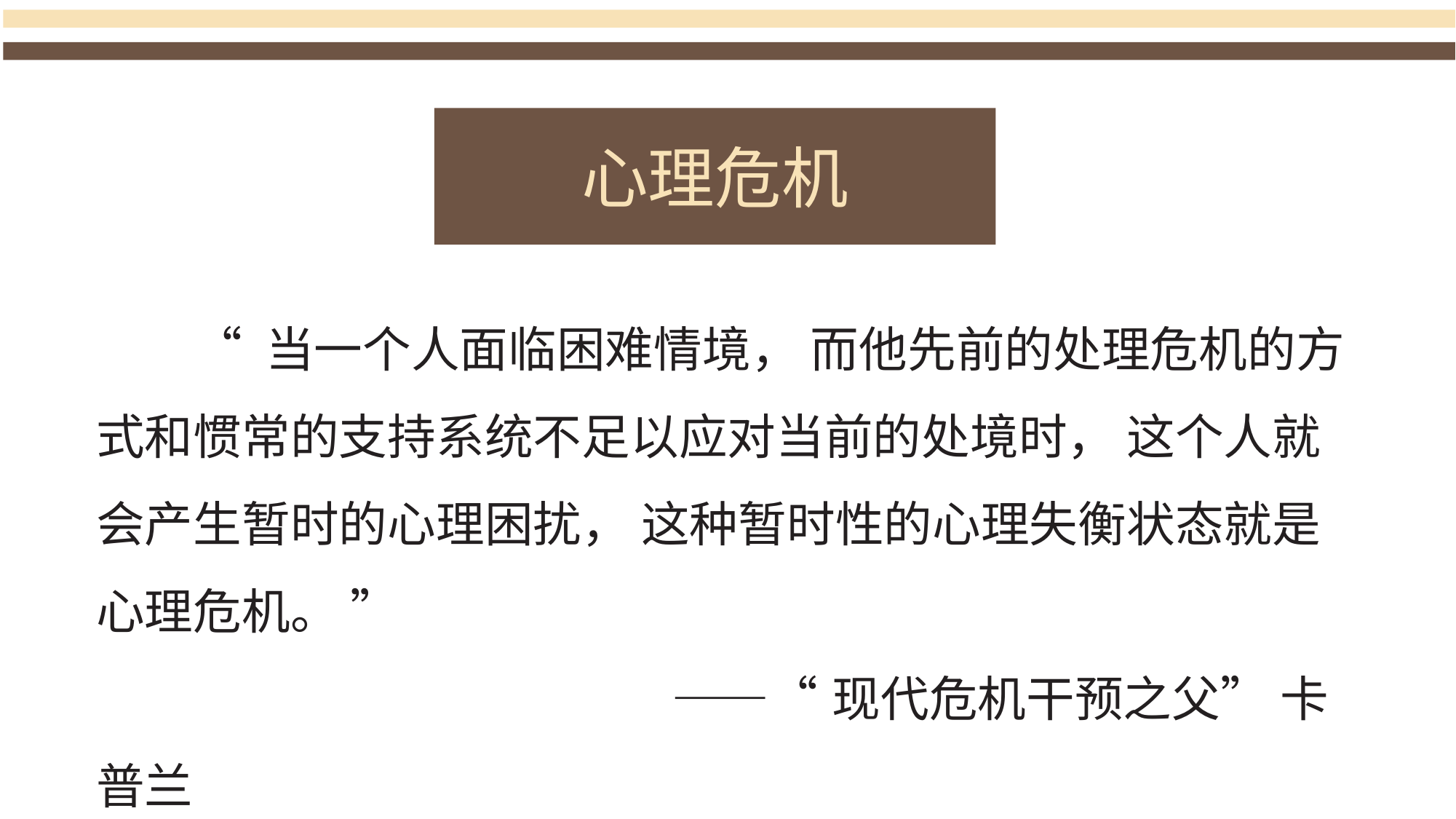

心理危机

         “ 当一个人面临困难情境， 而他先前的处理危机的方式和惯常的支持系统不足以应对当前的处境时， 这个人就会产生暂时的心理困扰， 这种暂时性的心理失衡状态就是心理危机。 ”
                                                     ——“现代危机干预之父” 卡普兰